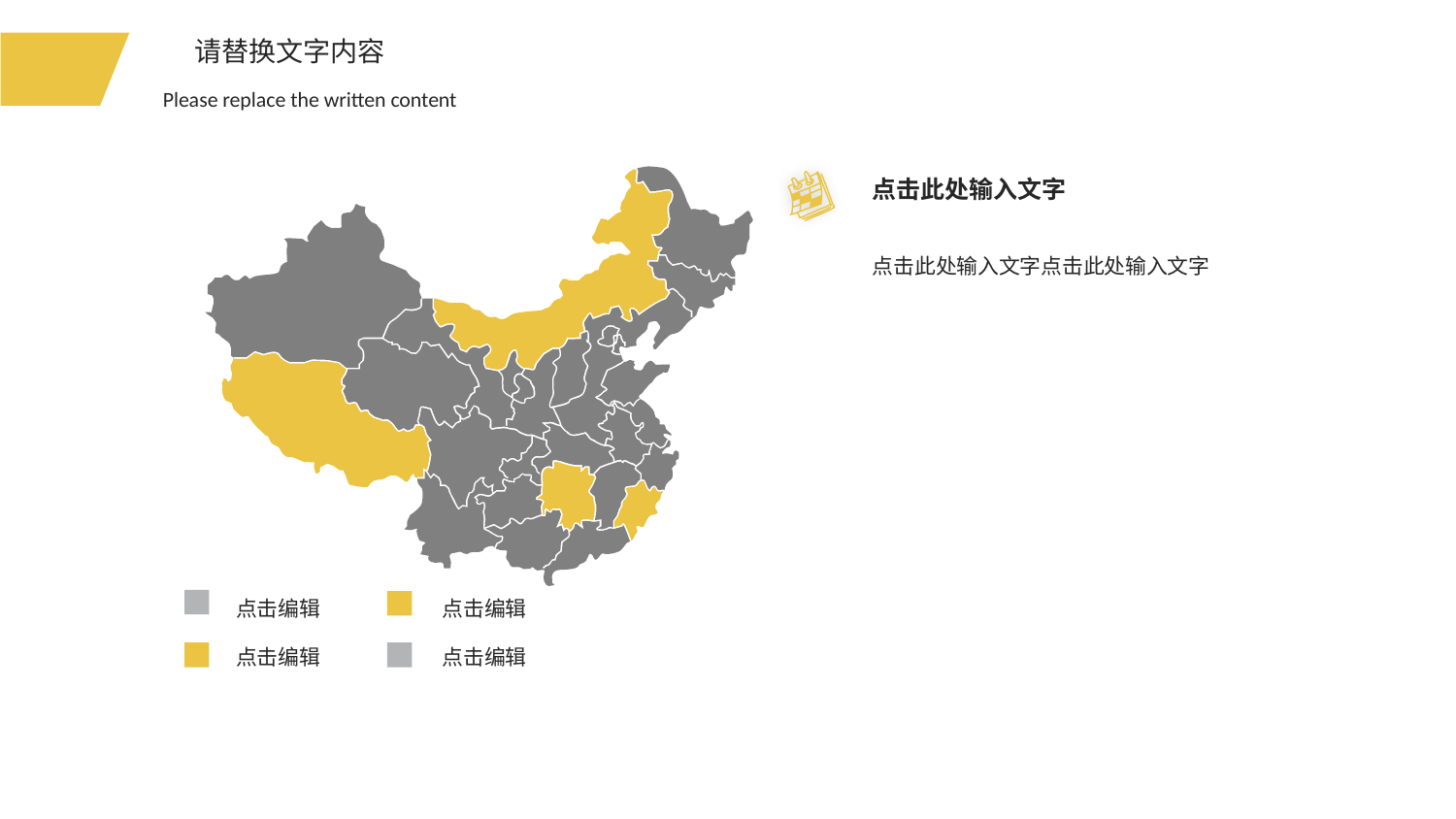

请替换文字内容

Please replace the written content

点击编辑
点击编辑

点击编辑
点击编辑

点击此处输入文字

点击此处输入文字点击此处输入文字